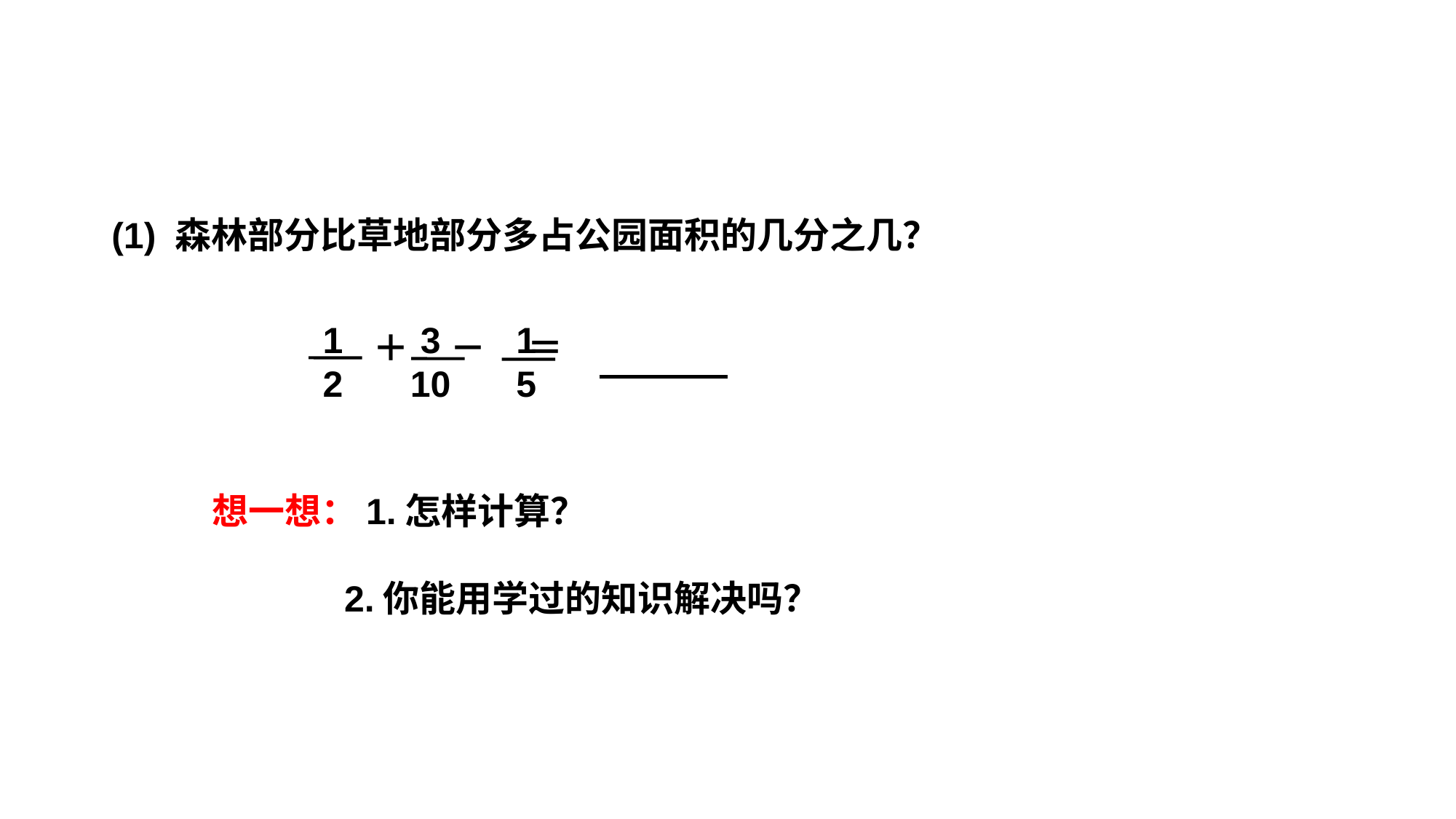

(1) 森林部分比草地部分多占公园面积的几分之几？
1
2
3
10
1
5
＋     －     ＝

想一想：1.怎样计算？
             2.你能用学过的知识解决吗？